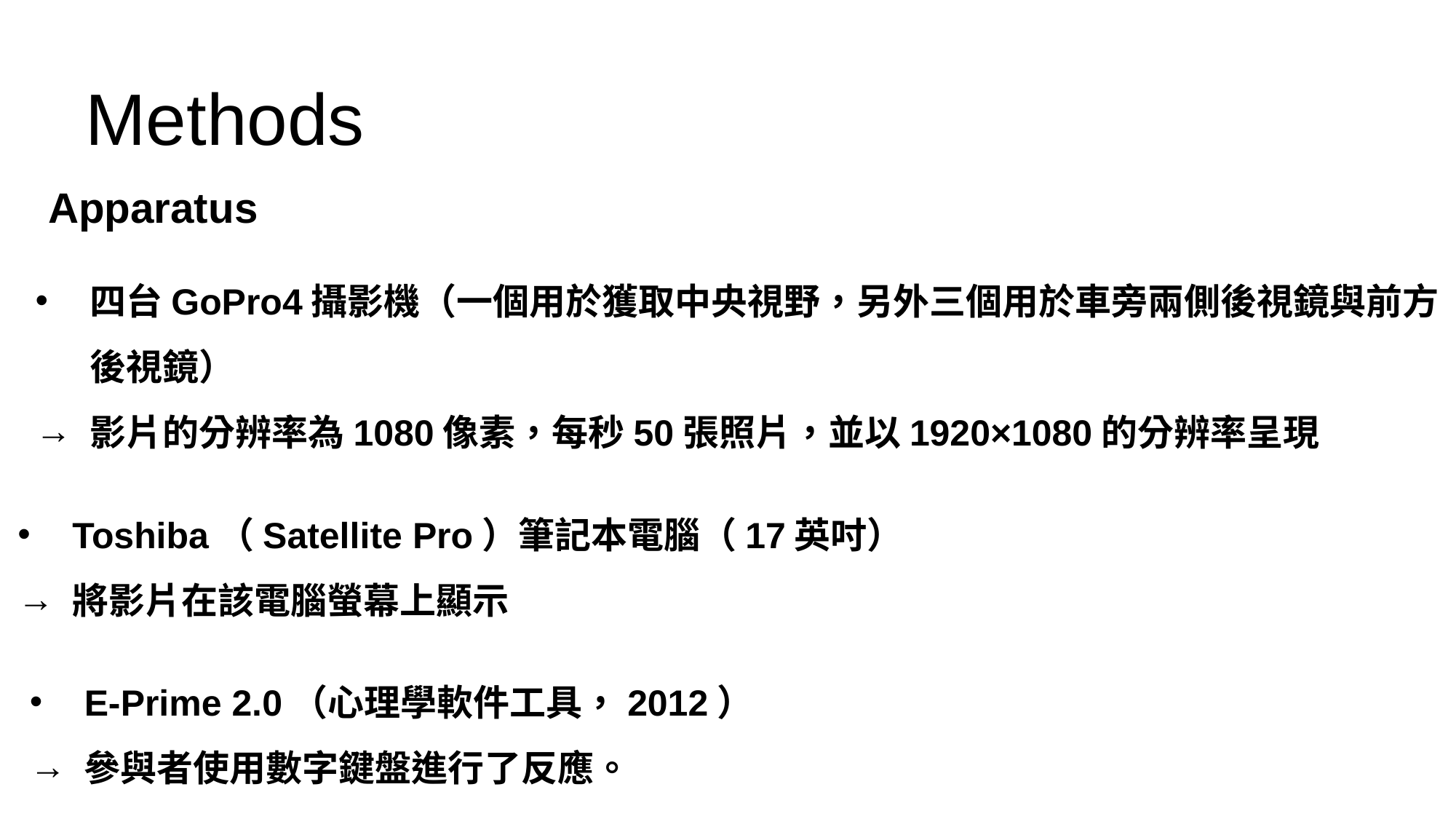

Methods
Apparatus
四台GoPro4攝影機（一個用於獲取中央視野，另外三個用於車旁兩側後視鏡與前方後視鏡）
影片的分辨率為1080像素，每秒50張照片，並以1920×1080的分辨率呈現
Toshiba（Satellite Pro）筆記本電腦（17英吋）
將影片在該電腦螢幕上顯示
E-Prime 2.0（心理學軟件工具，2012）
參與者使用數字鍵盤進行了反應。